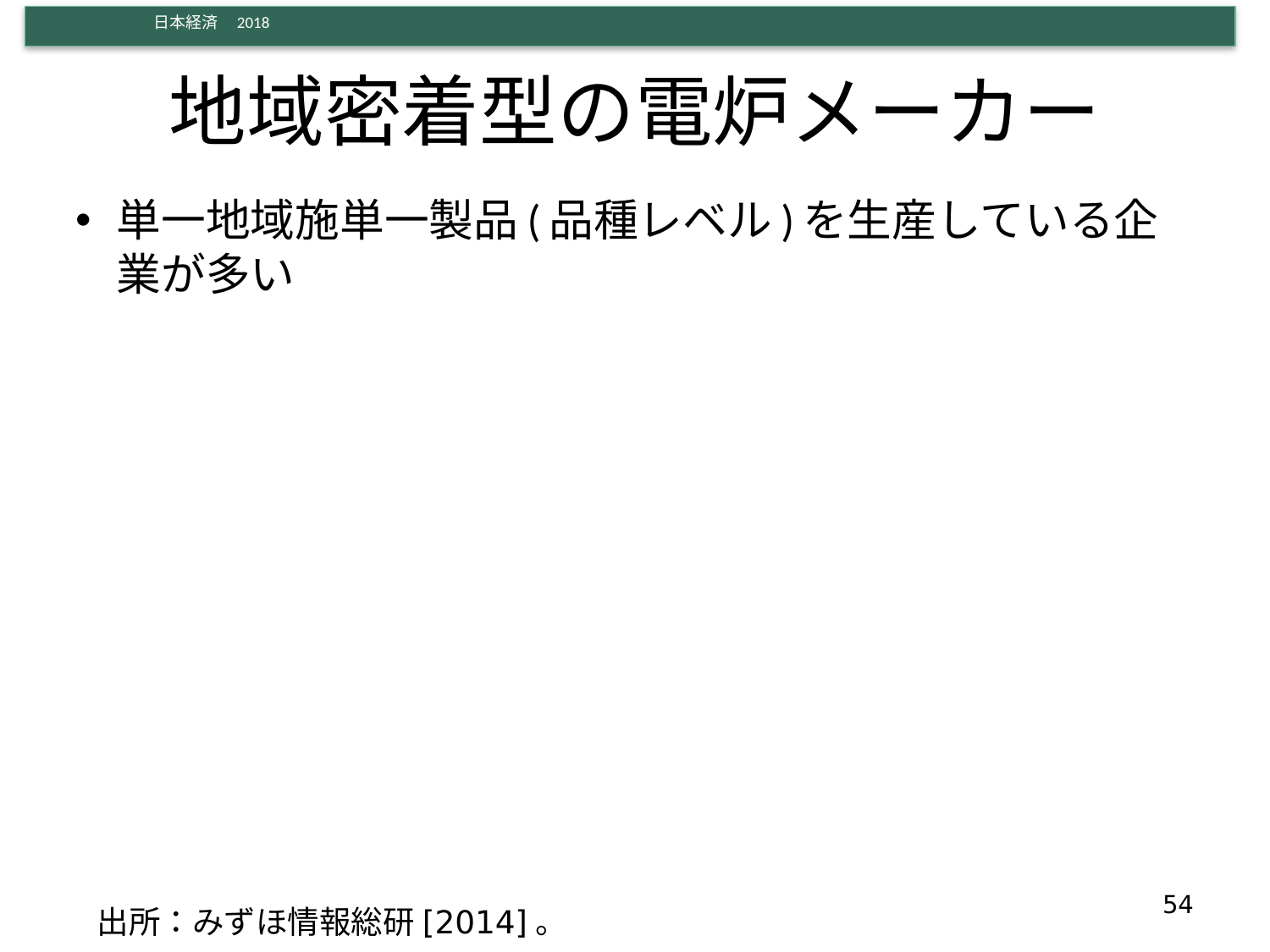

# 地域密着型の電炉メーカー
単一地域施単一製品(品種レベル)を生産している企業が多い
54
出所：みずほ情報総研[2014]。